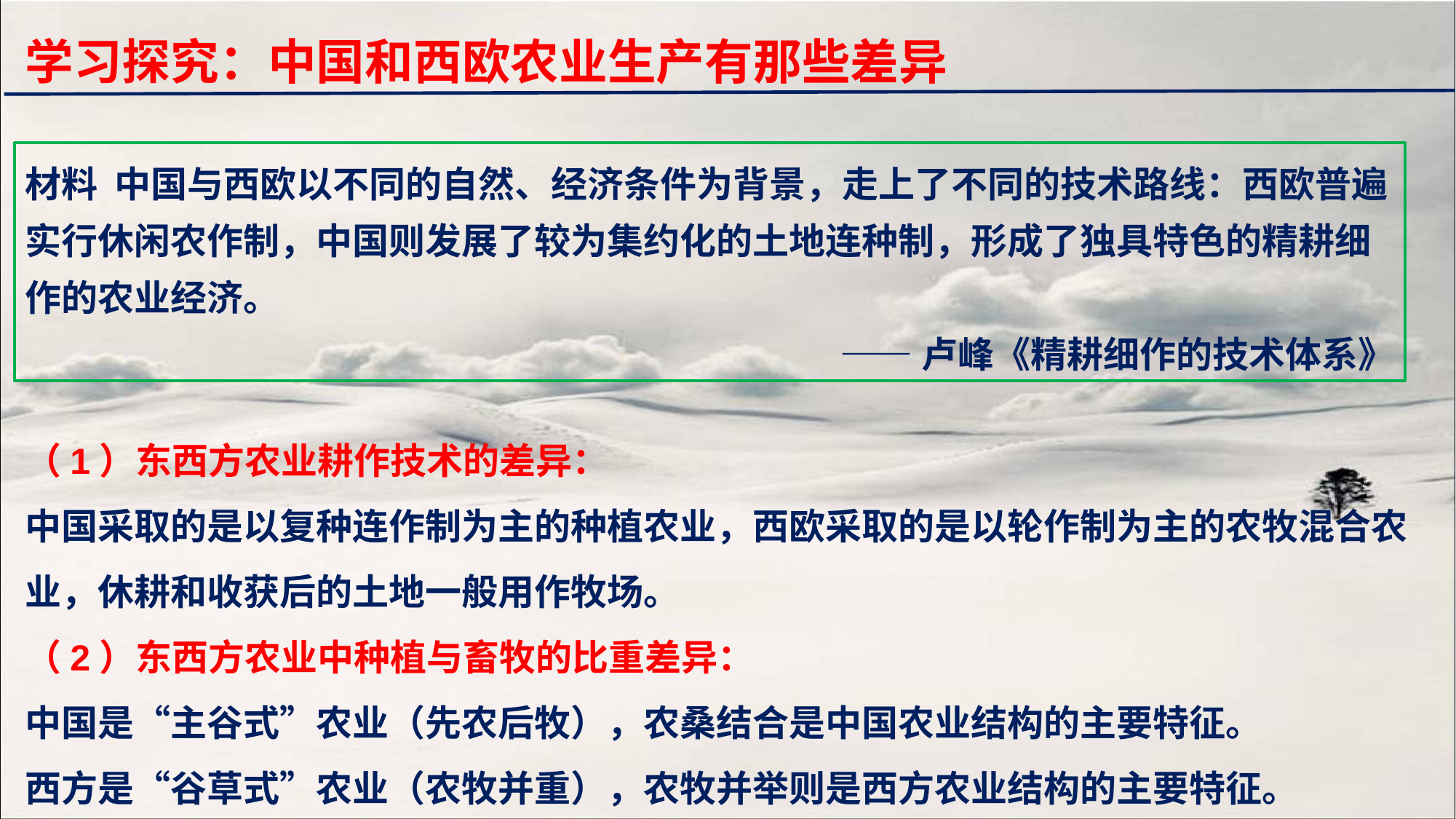

学习探究：中国和西欧农业生产有那些差异
材料  中国与西欧以不同的自然、经济条件为背景，走上了不同的技术路线：西欧普遍实行休闲农作制，中国则发展了较为集约化的土地连种制，形成了独具特色的精耕细作的农业经济。
——卢峰《精耕细作的技术体系》
（1）东西方农业耕作技术的差异：
中国采取的是以复种连作制为主的种植农业，西欧采取的是以轮作制为主的农牧混合农业，休耕和收获后的土地一般用作牧场。
（2）东西方农业中种植与畜牧的比重差异：
中国是“主谷式”农业（先农后牧），农桑结合是中国农业结构的主要特征。
西方是“谷草式”农业（农牧并重），农牧并举则是西方农业结构的主要特征。